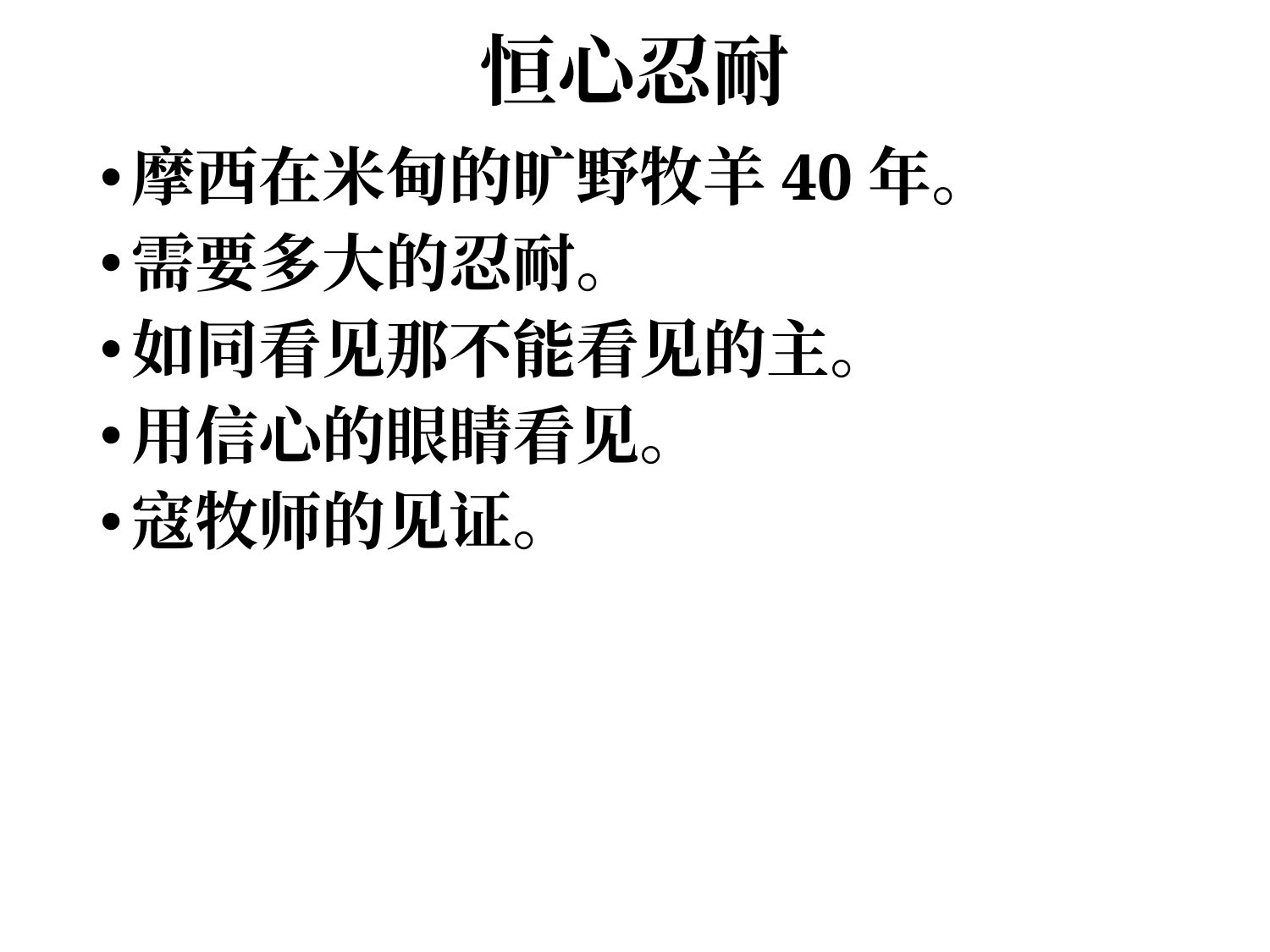

# 恒心忍耐
摩西在米甸的旷野牧羊40年。
需要多大的忍耐。
如同看见那不能看见的主。
用信心的眼睛看见。
寇牧师的见证。